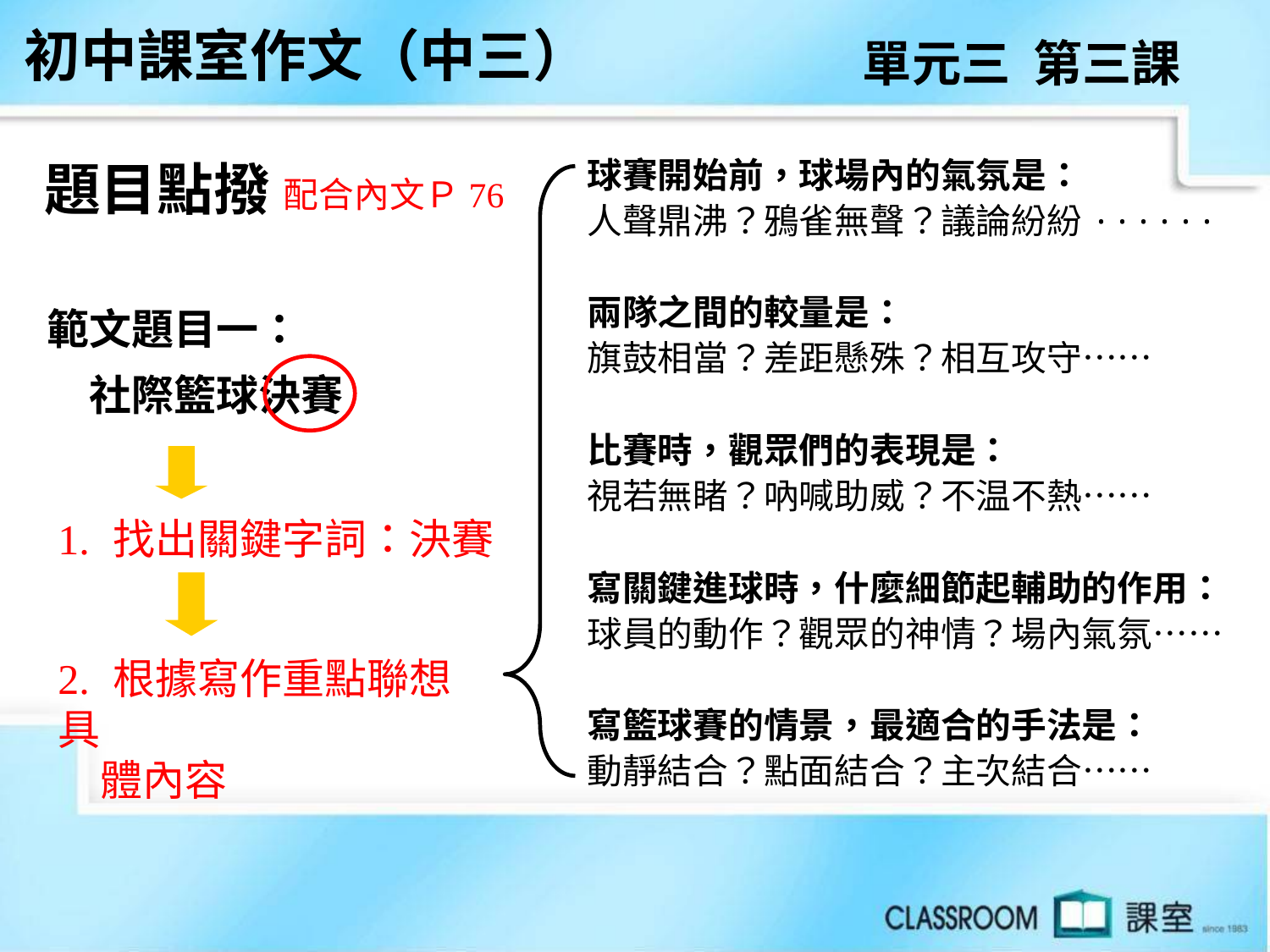

初中課室作文（中三）
單元三  第三課
球賽開始前，球場內的氣氛是：
人聲鼎沸？鴉雀無聲？議論紛紛······

兩隊之間的較量是：
旗鼓相當？差距懸殊？相互攻守……

比賽時，觀眾們的表現是：
視若無睹？吶喊助威？不温不熱……

寫關鍵進球時，什麼細節起輔助的作用：
球員的動作？觀眾的神情？場內氣氛……

寫籃球賽的情景，最適合的手法是：
動靜結合？點面結合？主次結合……
題目點撥
配合內文Ｐ76

範文題目一：
　社際籃球決賽

1. 找出關鍵字詞：決賽

2. 根據寫作重點聯想具　　
　體內容